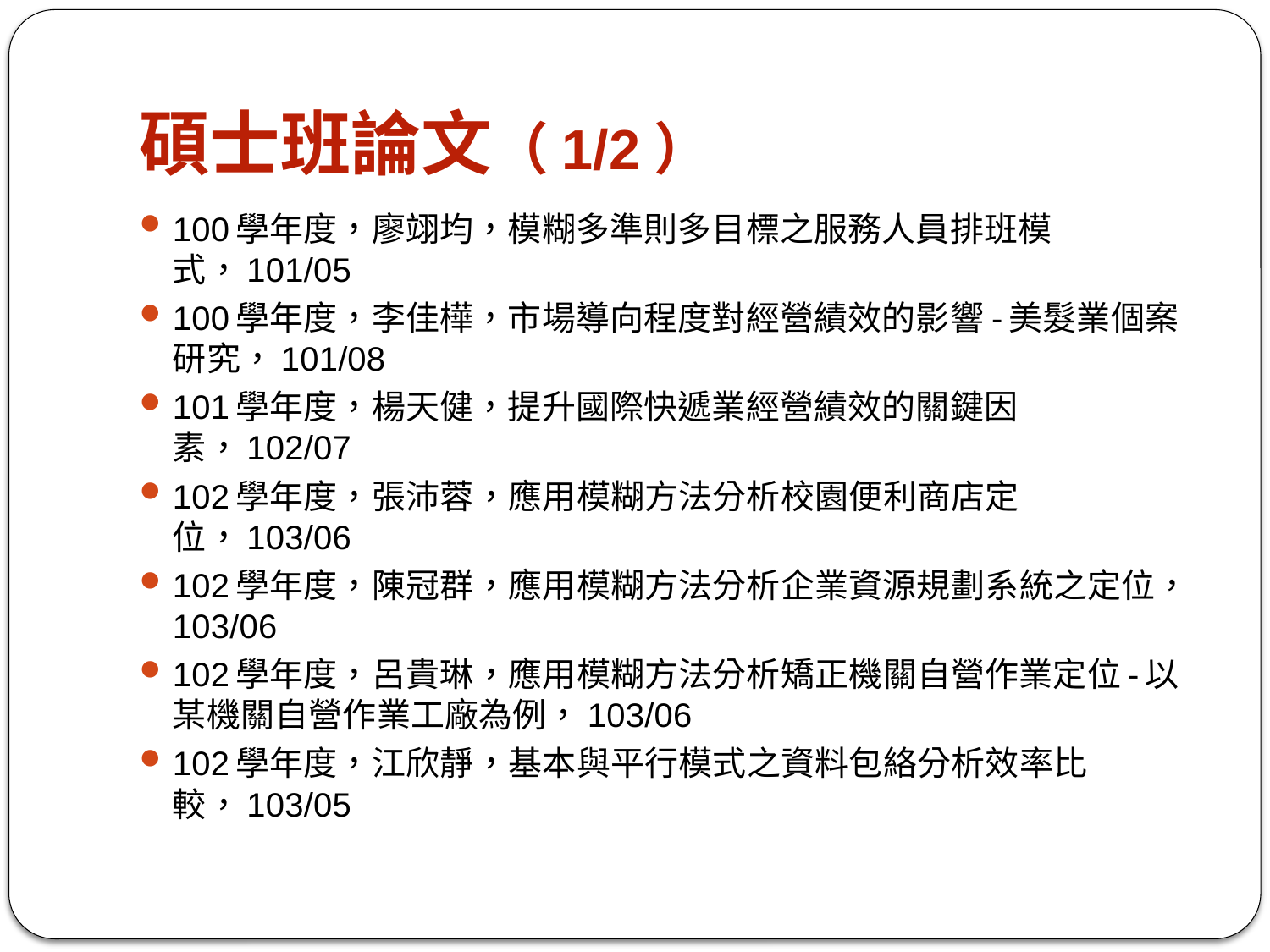

# 碩士班論文（1/2）
100學年度，廖翊均，模糊多準則多目標之服務人員排班模式，101/05
100學年度，李佳樺，市場導向程度對經營績效的影響-美髮業個案研究，101/08
101學年度，楊天健，提升國際快遞業經營績效的關鍵因素，102/07
102學年度，張沛蓉，應用模糊方法分析校園便利商店定位，103/06
102學年度，陳冠群，應用模糊方法分析企業資源規劃系統之定位，103/06
102學年度，呂貴琳，應用模糊方法分析矯正機關自營作業定位-以某機關自營作業工廠為例，103/06
102學年度，江欣靜，基本與平行模式之資料包絡分析效率比較，103/05